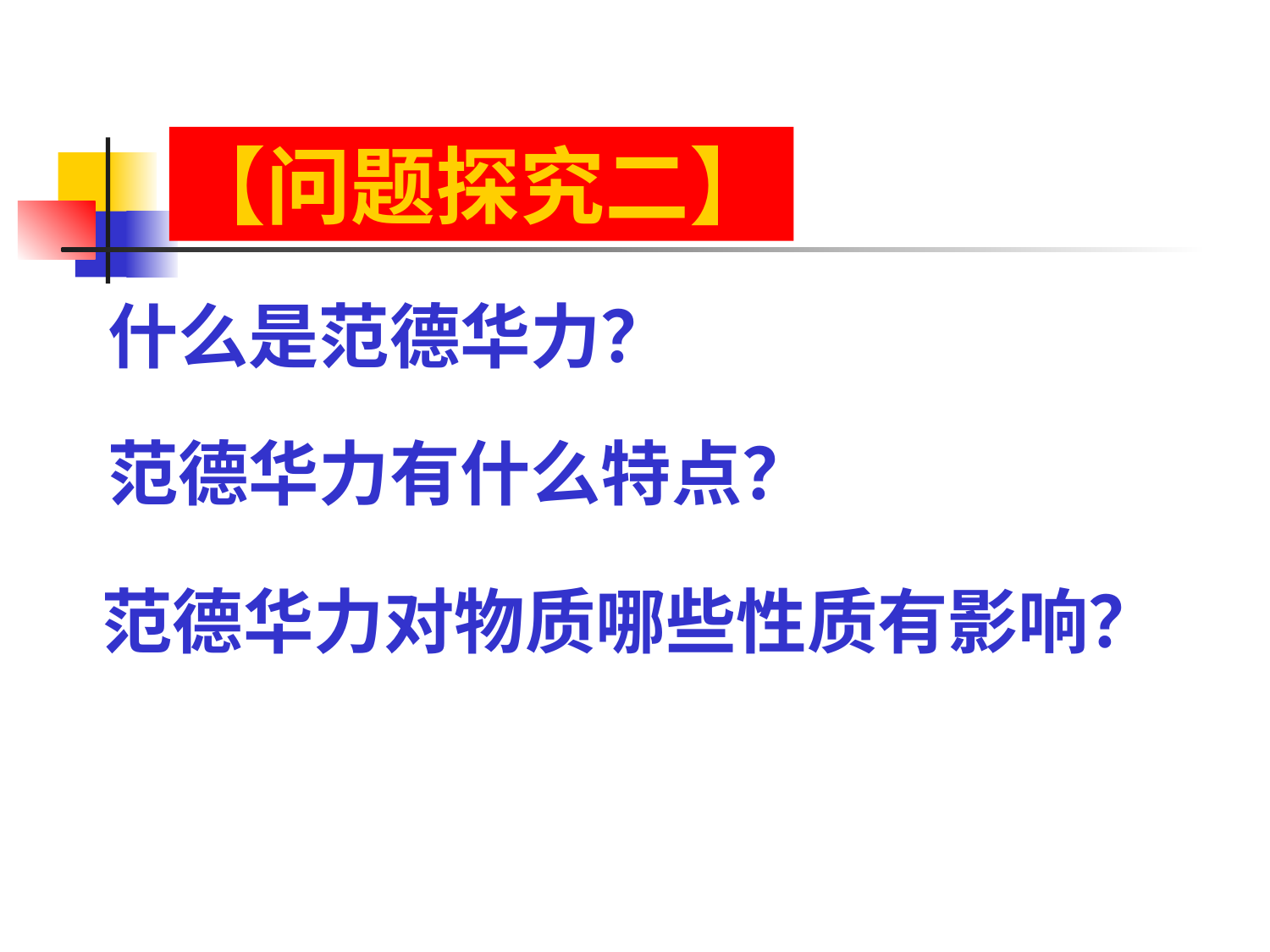

【问题探究二】
什么是范德华力？

范德华力有什么特点？
范德华力对物质哪些性质有影响？